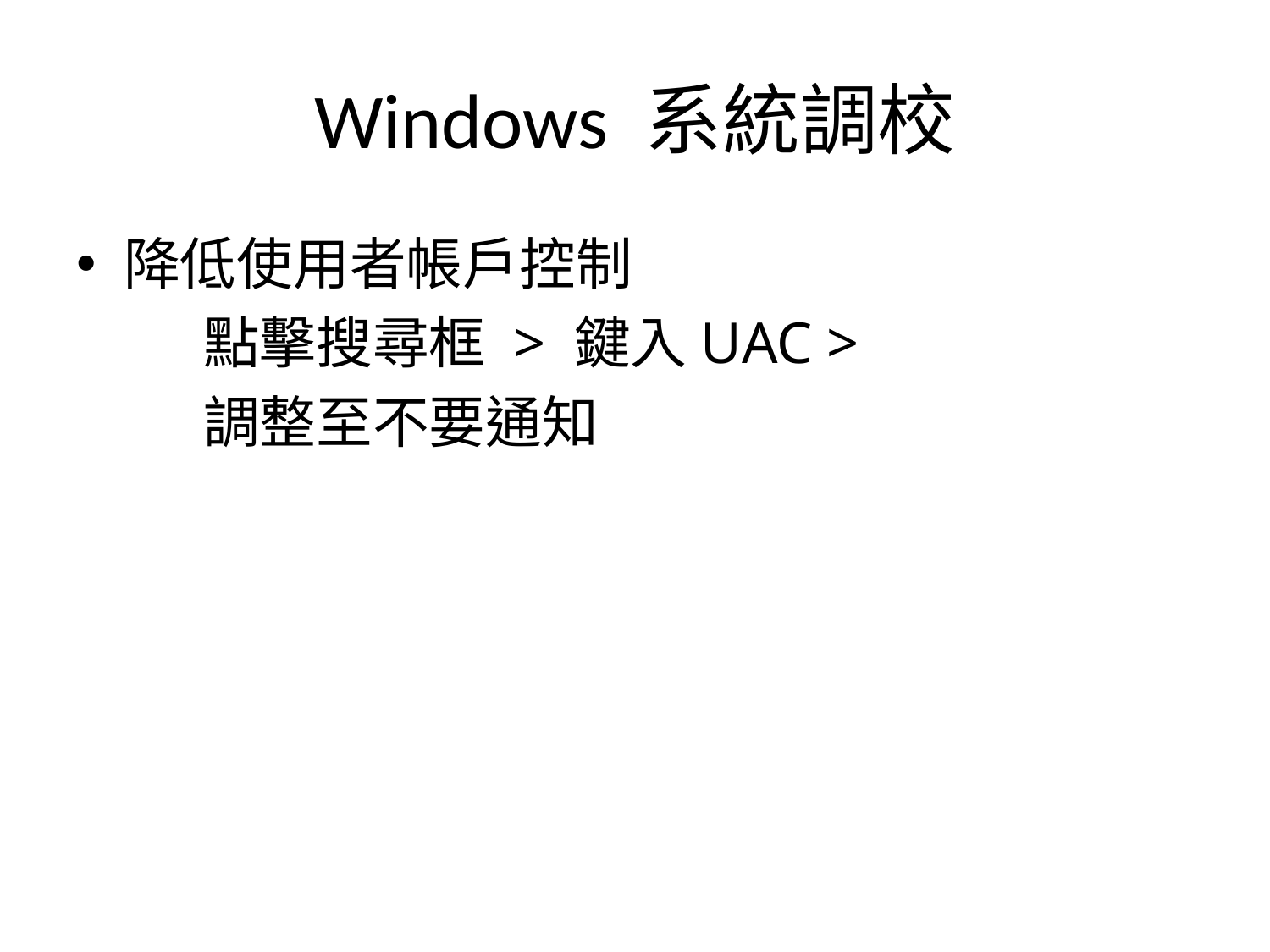

# Windows 系統調校
降低使用者帳戶控制
	點擊搜尋框 > 鍵入UAC >
	調整至不要通知